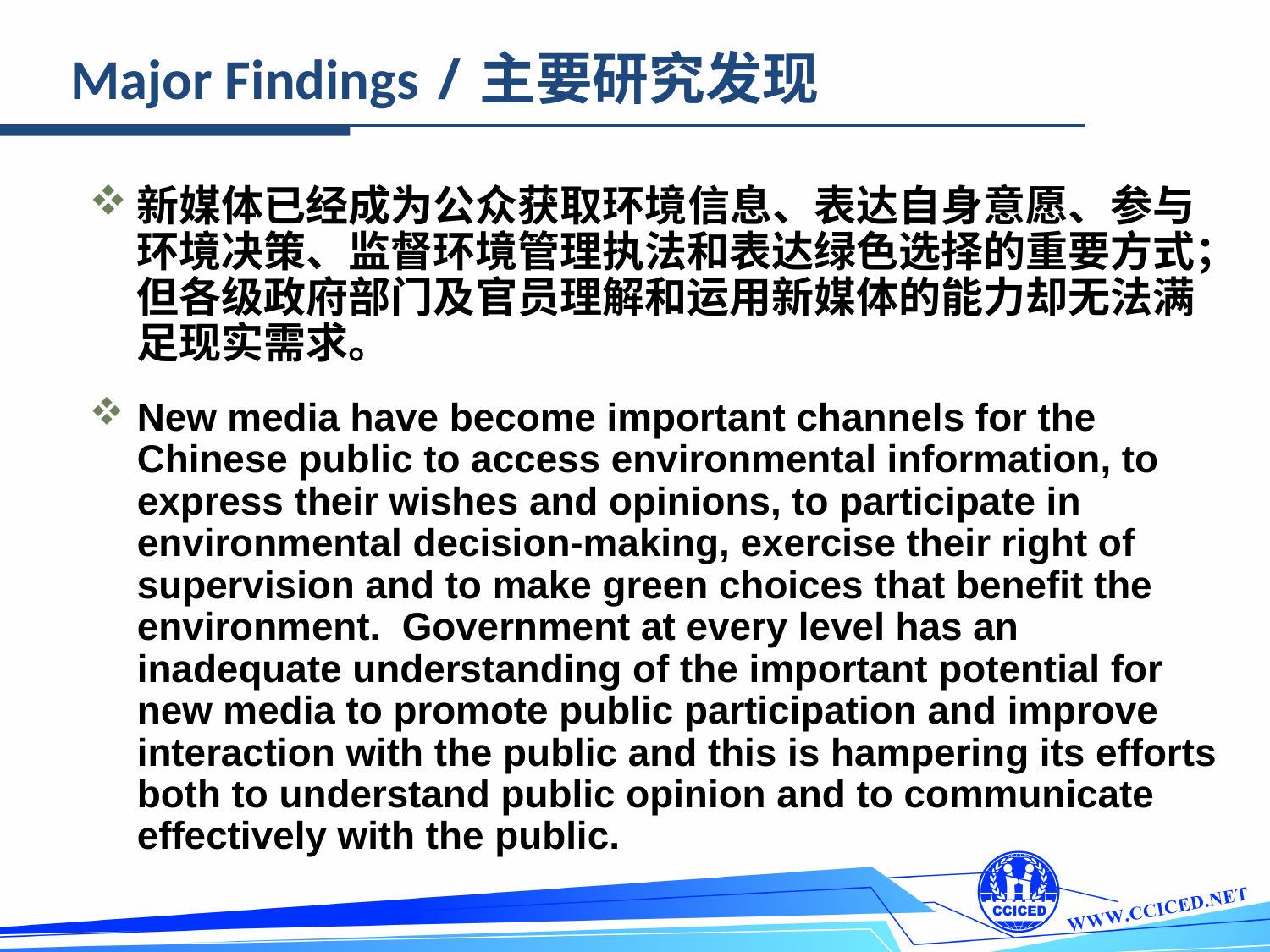

Major Findings /主要研究发现
新媒体已经成为公众获取环境信息、表达自身意愿、参与环境决策、监督环境管理执法和表达绿色选择的重要方式；但各级政府部门及官员理解和运用新媒体的能力却无法满足现实需求。

New media have become important channels for the Chinese public to access environmental information, to express their wishes and opinions, to participate in environmental decision-making, exercise their right of supervision and to make green choices that benefit the environment.  Government at every level has an inadequate understanding of the important potential for new media to promote public participation and improve interaction with the public and this is hampering its efforts both to understand public opinion and to communicate effectively with the public.